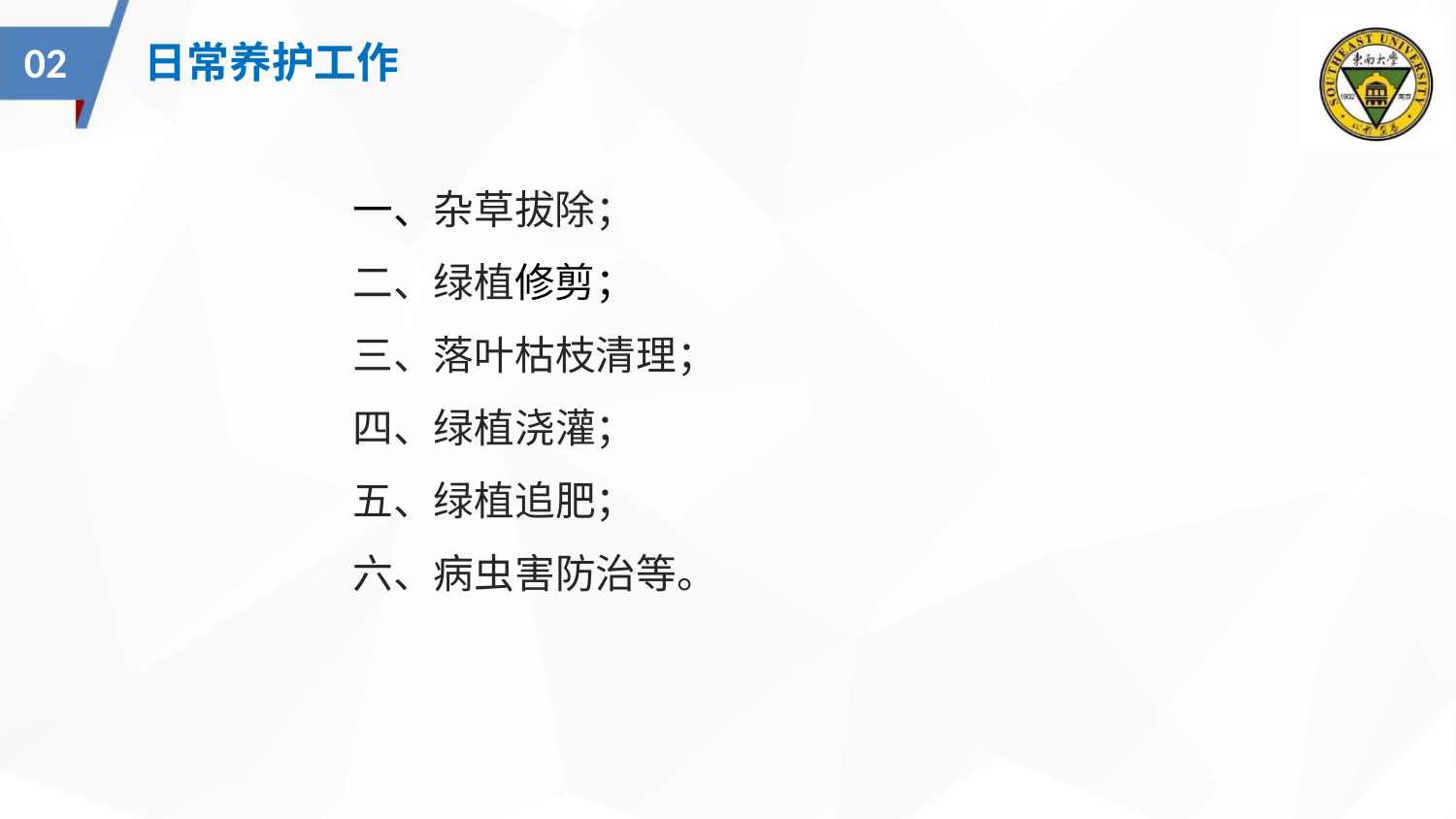

02 日常养护工作
一、杂草拔除；
二、绿植修剪；
三、落叶枯枝清理；
四、绿植浇灌；
五、绿植追肥；
六、病虫害防治等。